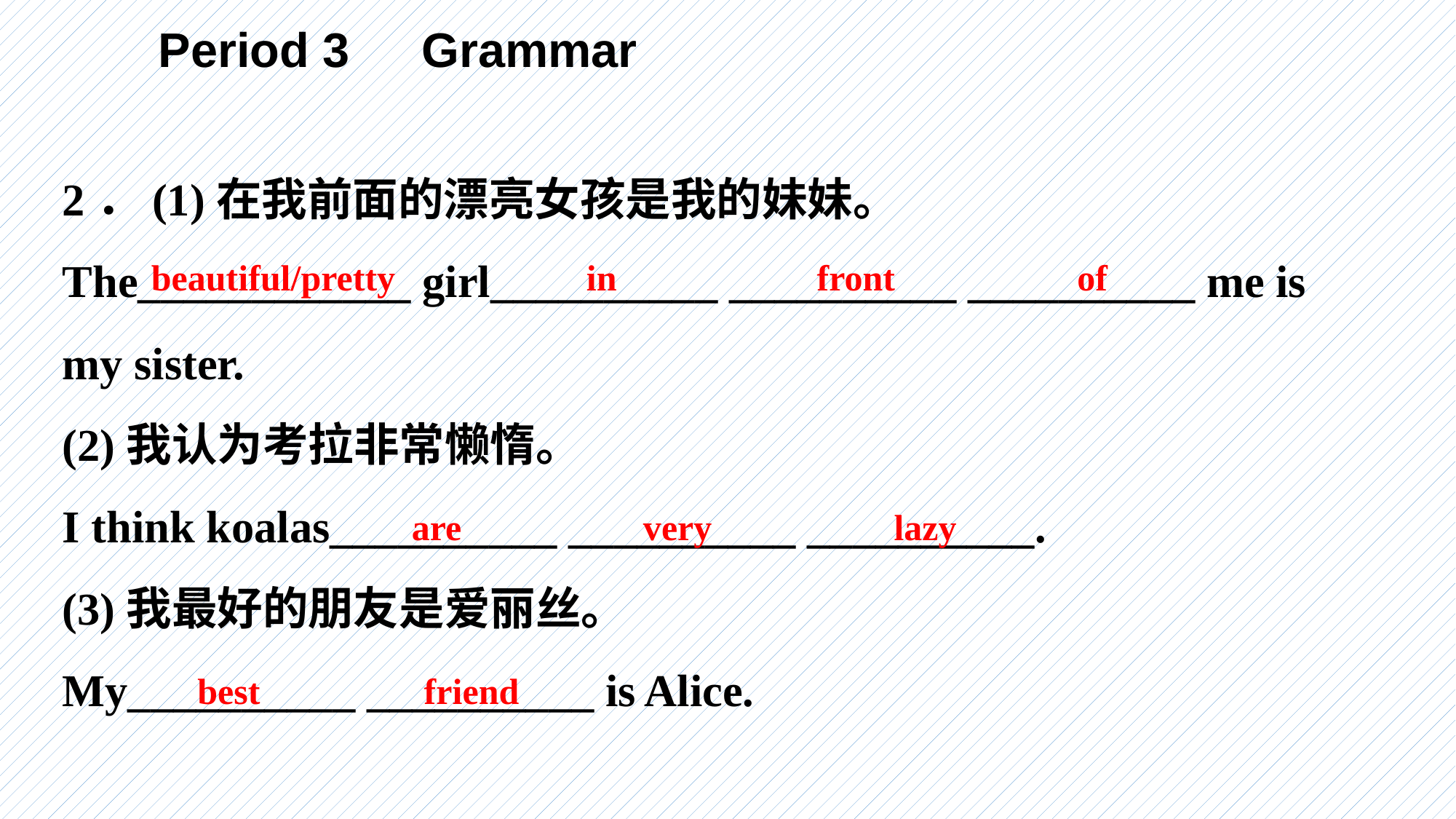

Period 3　Grammar
2．(1)在我前面的漂亮女孩是我的妹妹。
The____________ girl__________ __________ __________ me is my sister.
(2)我认为考拉非常懒惰。
I think koalas__________ __________ __________.
(3)我最好的朋友是爱丽丝。
My__________ __________ is Alice.
beautiful/pretty                     in                      front                    of
are                    very                    lazy
best                  friend